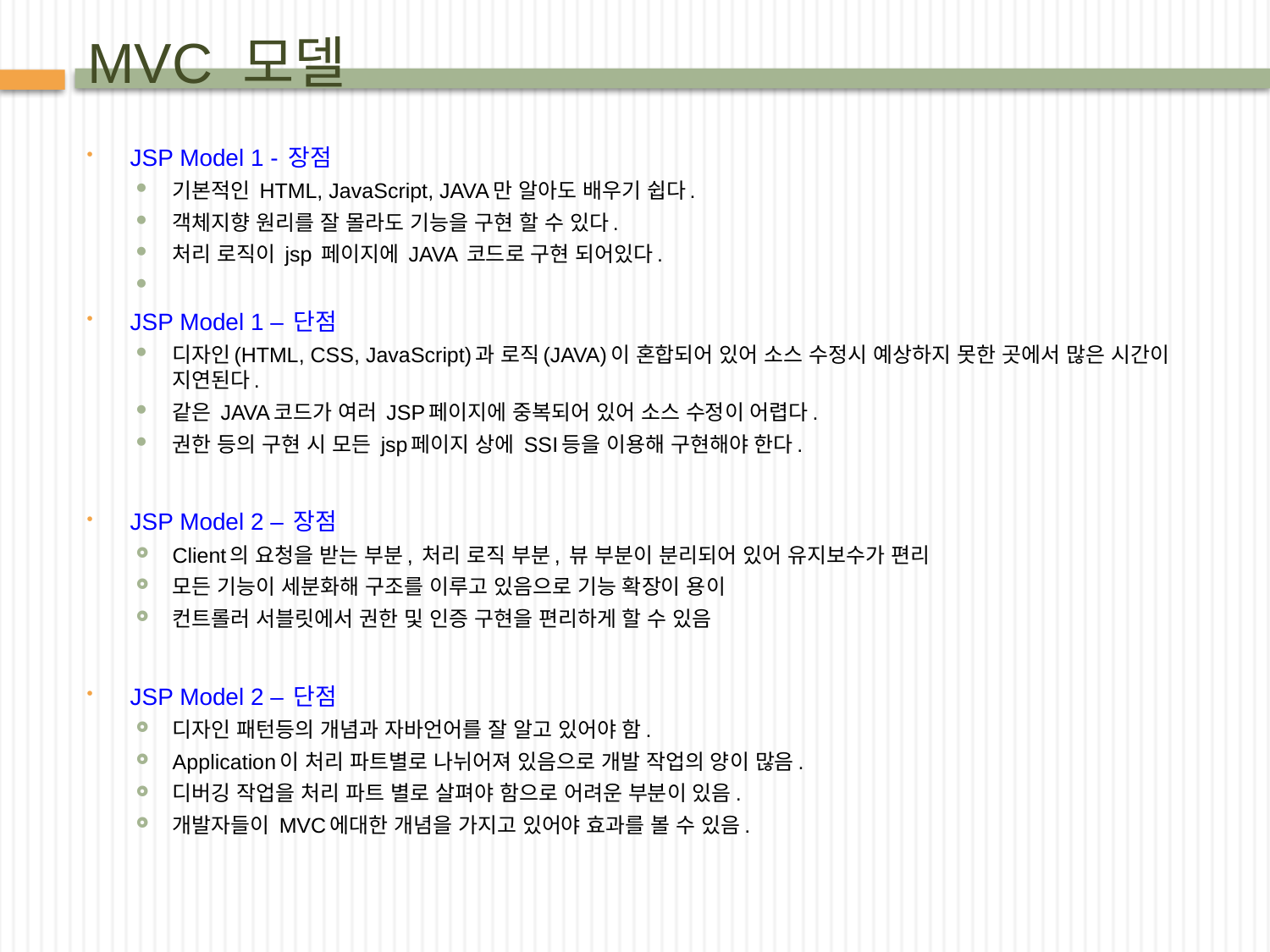

# MVC 모델
JSP Model 1 - 장점
기본적인 HTML, JavaScript, JAVA만 알아도 배우기 쉽다.
객체지향 원리를 잘 몰라도 기능을 구현 할 수 있다.
처리 로직이 jsp 페이지에 JAVA 코드로 구현 되어있다.

JSP Model 1 – 단점
디자인(HTML, CSS, JavaScript)과 로직(JAVA)이 혼합되어 있어 소스 수정시 예상하지 못한 곳에서 많은 시간이 지연된다.
같은 JAVA코드가 여러 JSP페이지에 중복되어 있어 소스 수정이 어렵다.
권한 등의 구현 시 모든 jsp페이지 상에 SSI등을 이용해 구현해야 한다.

JSP Model 2 – 장점
Client의 요청을 받는 부분, 처리 로직 부분, 뷰 부분이 분리되어 있어 유지보수가 편리
모든 기능이 세분화해 구조를 이루고 있음으로 기능 확장이 용이
컨트롤러 서블릿에서 권한 및 인증 구현을 편리하게 할 수 있음

JSP Model 2 – 단점
디자인 패턴등의 개념과 자바언어를 잘 알고 있어야 함.
Application이 처리 파트별로 나뉘어져 있음으로 개발 작업의 양이 많음.
디버깅 작업을 처리 파트 별로 살펴야 함으로 어려운 부분이 있음.
개발자들이 MVC에대한 개념을 가지고 있어야 효과를 볼 수 있음.